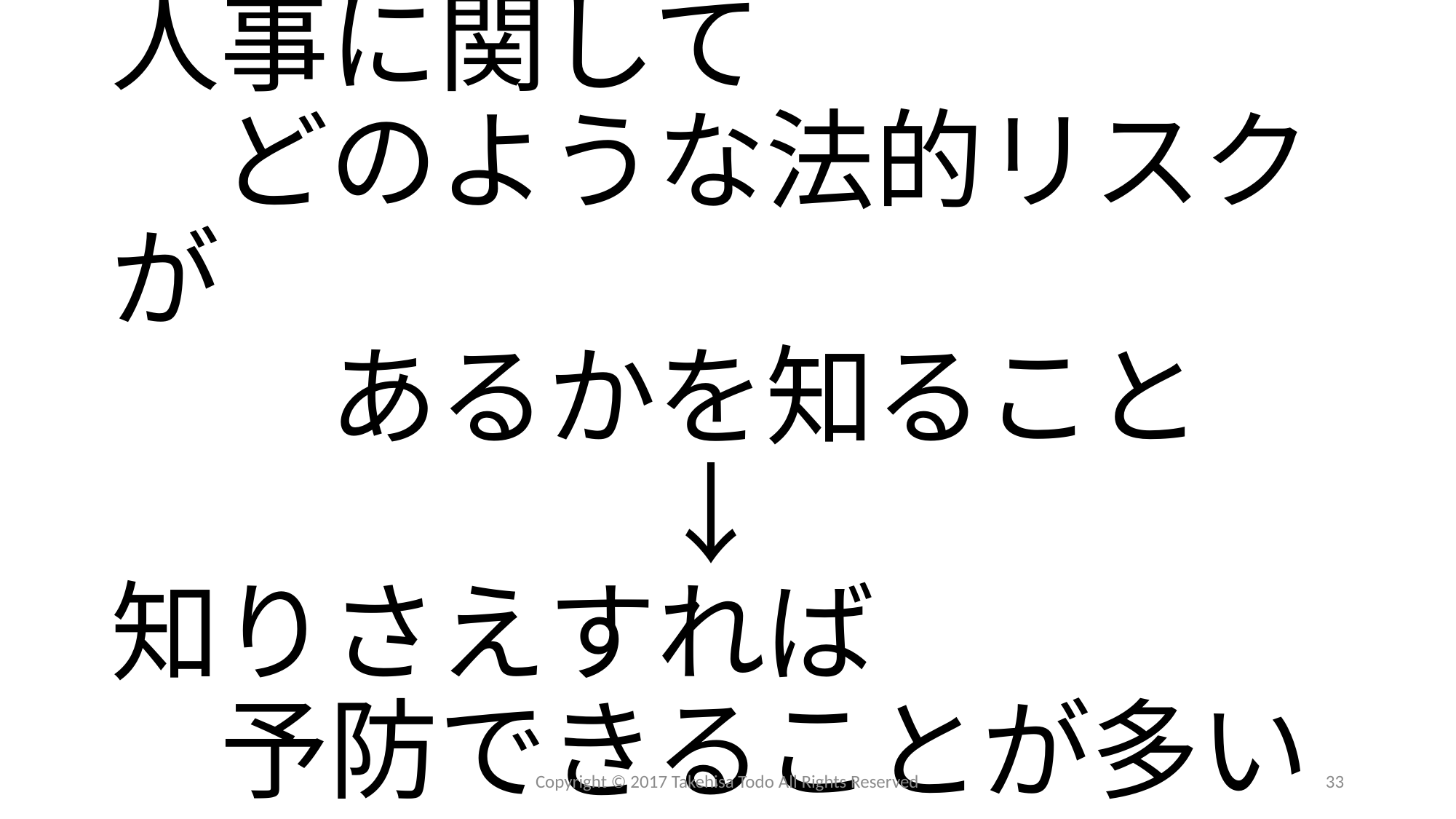

# 人事に関して 　どのような法的リスクが 　　あるかを知ること 　　　　　↓ 知りさえすれば 　予防できることが多い
Copyright © 2017 Takehisa Todo All Rights Reserved
33